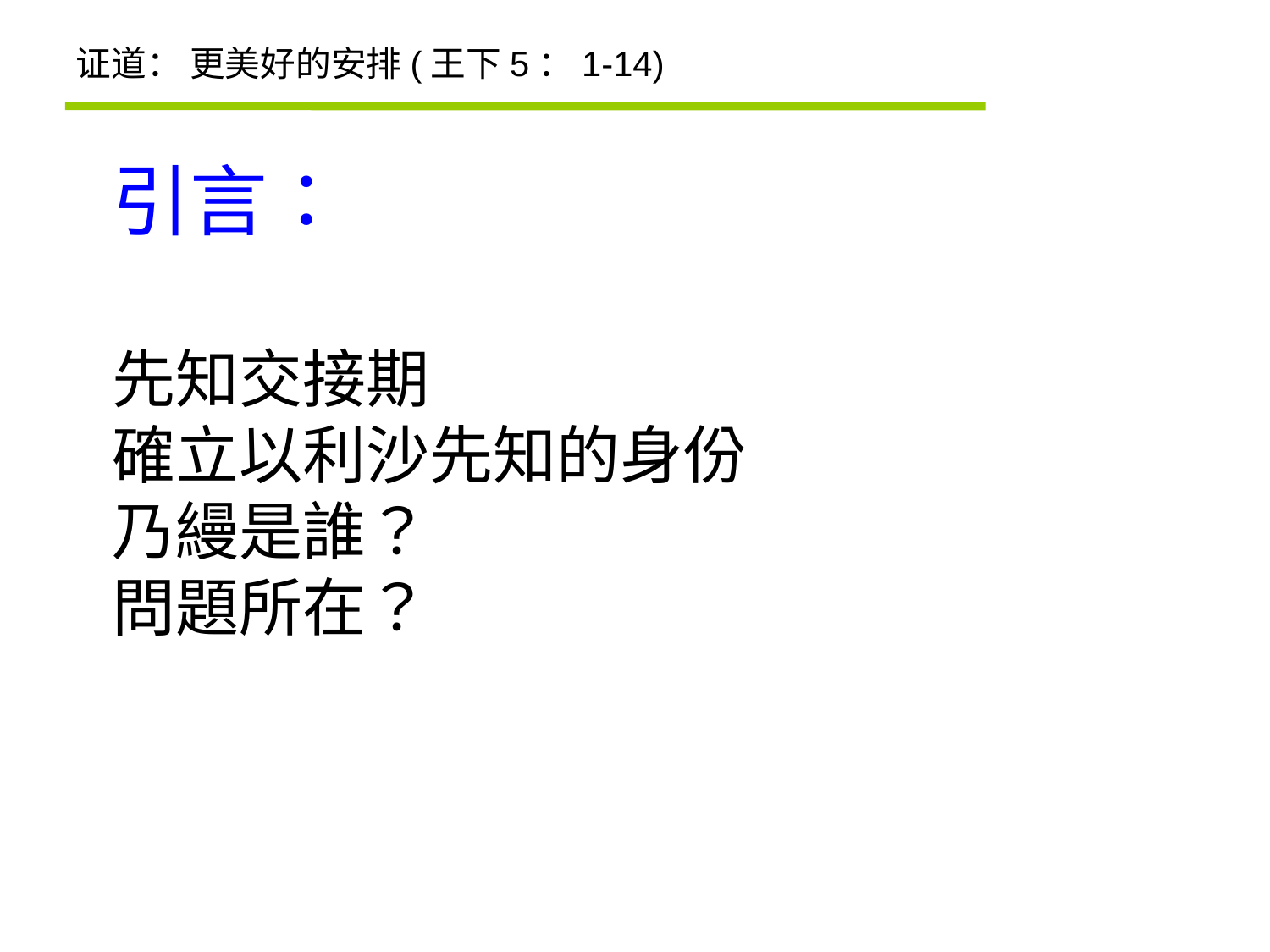

证道： 更美好的安排(王下5：1-14)

引言：

先知交接期
確立以利沙先知的身份
乃縵是誰？
問題所在？